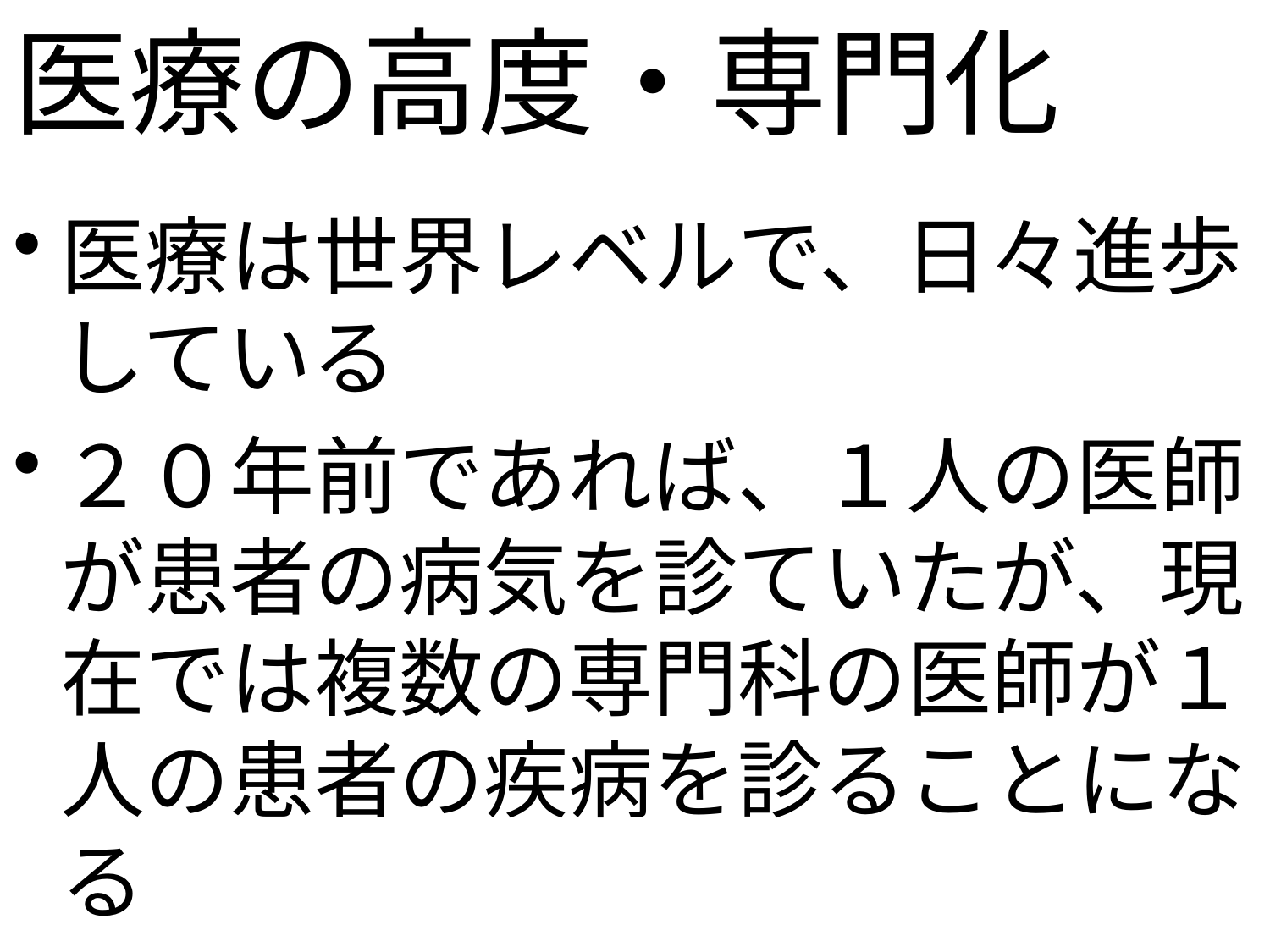

# 医療の高度・専門化
医療は世界レベルで、日々進歩している
２０年前であれば、１人の医師が患者の病気を診ていたが、現在では複数の専門科の医師が１人の患者の疾病を診ることになる